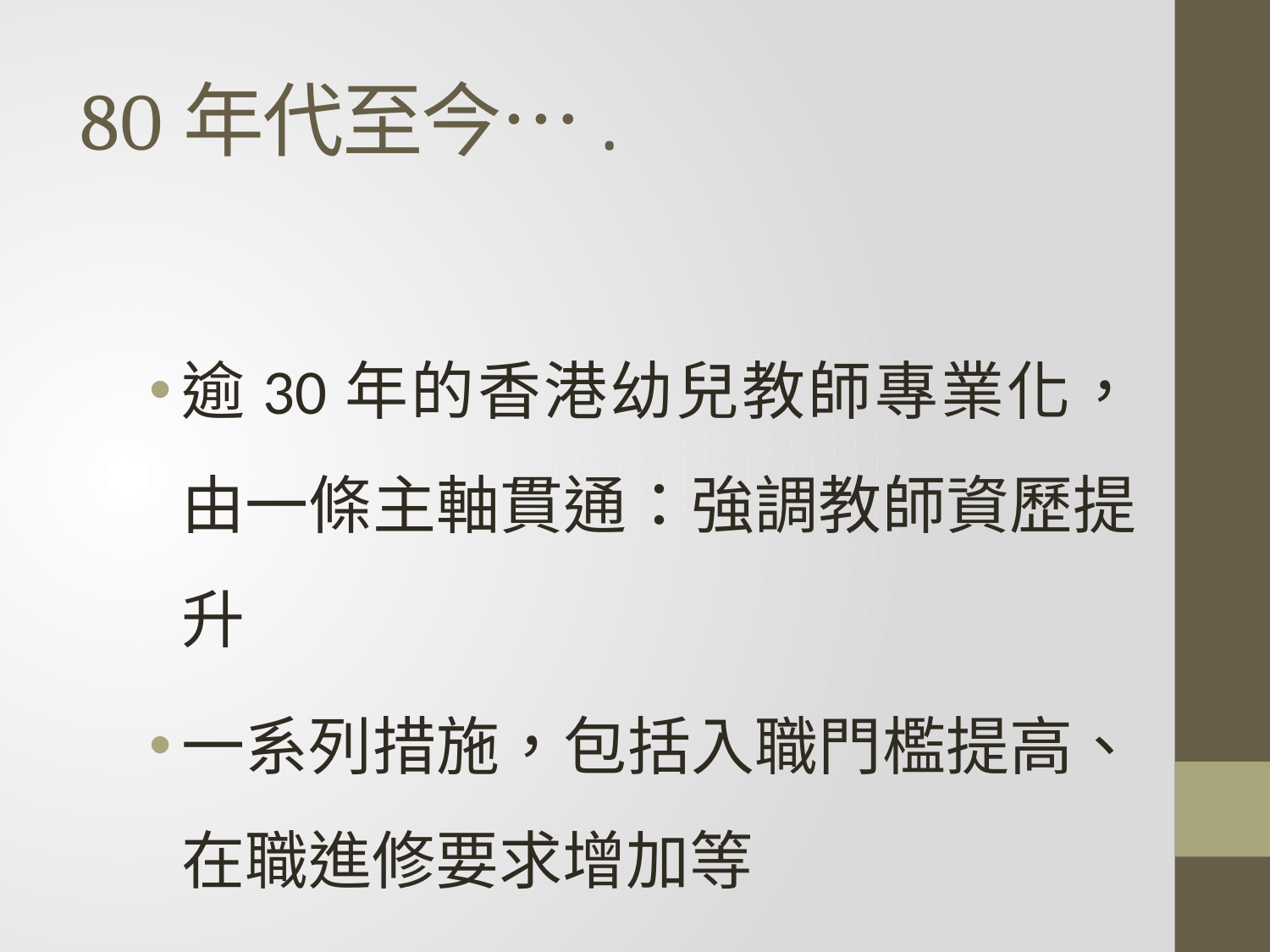

# 80年代至今….
逾30年的香港幼兒教師專業化，由一條主軸貫通：強調教師資歷提升
一系列措施，包括入職門檻提高、在職進修要求增加等